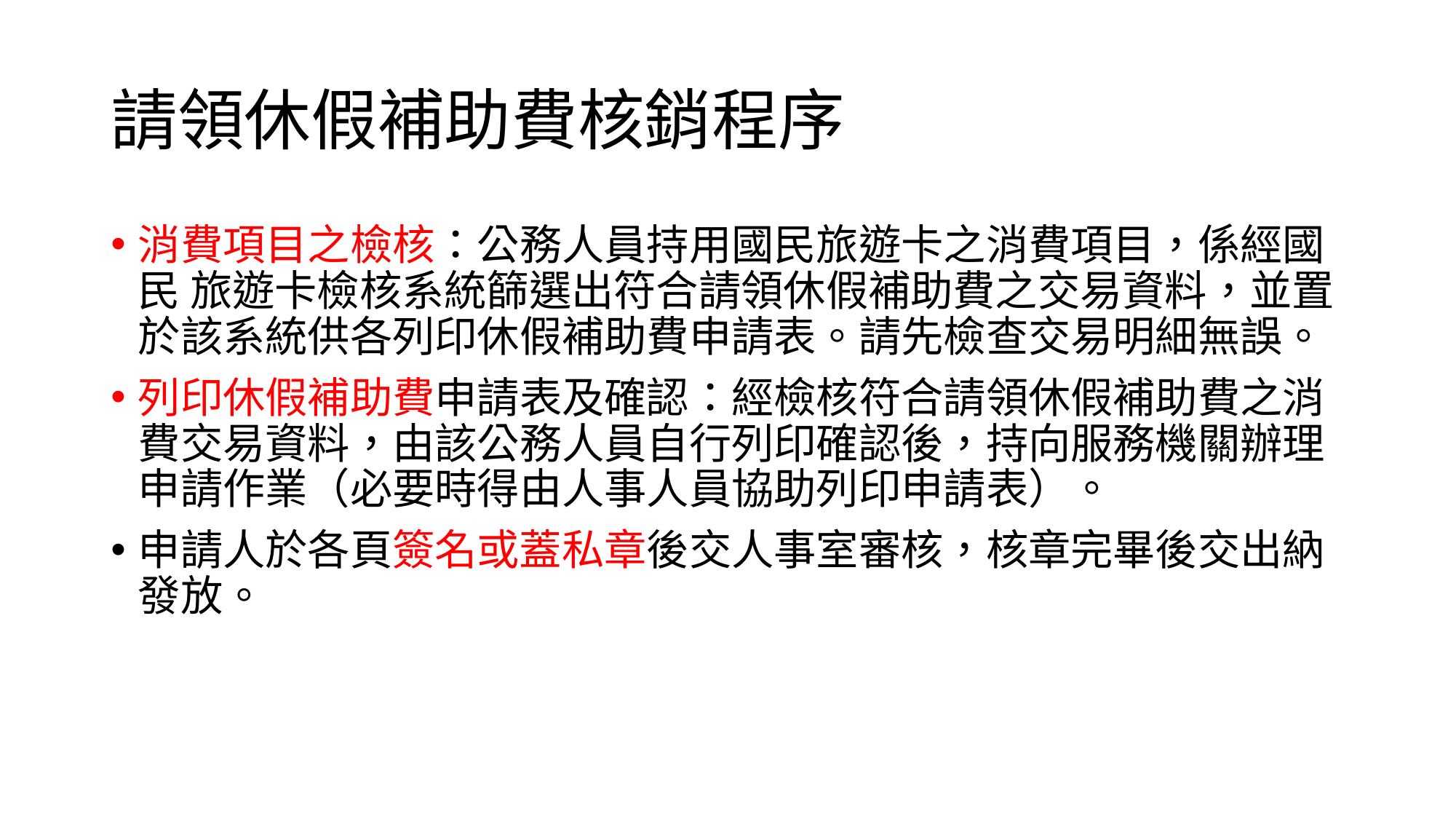

# 請領休假補助費核銷程序
消費項目之檢核：公務人員持用國民旅遊卡之消費項目，係經國民 旅遊卡檢核系統篩選出符合請領休假補助費之交易資料，並置於該系統供各列印休假補助費申請表。請先檢查交易明細無誤。
列印休假補助費申請表及確認：經檢核符合請領休假補助費之消費交易資料，由該公務人員自行列印確認後，持向服務機關辦理申請作業（必要時得由人事人員協助列印申請表）。
申請人於各頁簽名或蓋私章後交人事室審核，核章完畢後交出納發放。